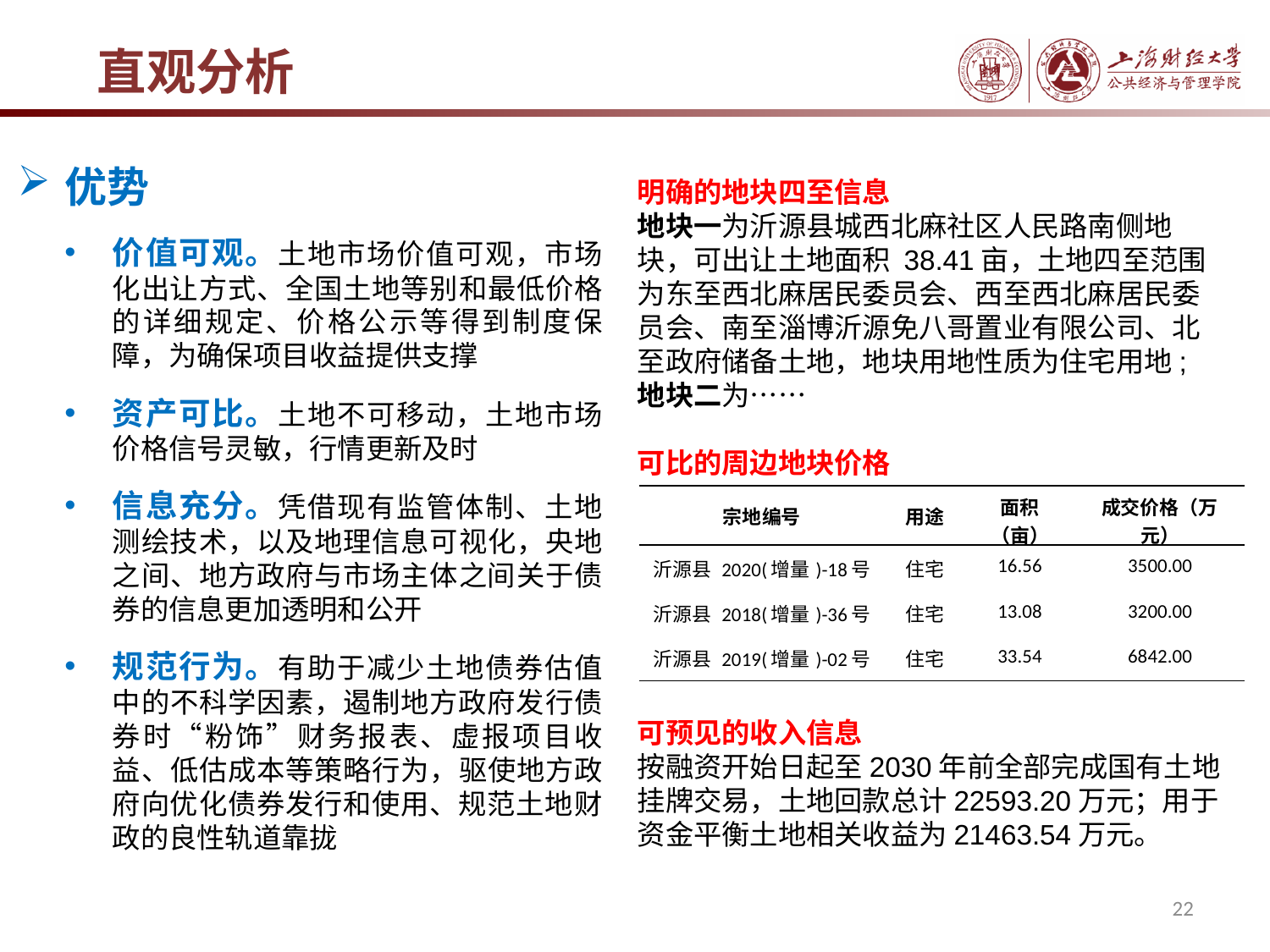

直观分析

明确的地块四至信息
地块一为沂源县城西北麻社区人民路南侧地块，可出让土地面积 38.41亩，土地四至范围为东至西北麻居民委员会、西至西北麻居民委员会、南至淄博沂源免八哥置业有限公司、北至政府储备土地，地块用地性质为住宅用地;
地块二为……

可比的周边地块价格

可预见的收入信息
按融资开始日起至2030年前全部完成国有土地挂牌交易，土地回款总计22593.20万元；用于资金平衡土地相关收益为21463.54万元。

优势
价值可观。土地市场价值可观，市场化出让方式、全国土地等别和最低价格的详细规定、价格公示等得到制度保障，为确保项目收益提供支撑
资产可比。土地不可移动，土地市场价格信号灵敏，行情更新及时
信息充分。凭借现有监管体制、土地测绘技术，以及地理信息可视化，央地之间、地方政府与市场主体之间关于债券的信息更加透明和公开
规范行为。有助于减少土地债券估值中的不科学因素，遏制地方政府发行债券时“粉饰”财务报表、虚报项目收益、低估成本等策略行为，驱使地方政府向优化债券发行和使用、规范土地财政的良性轨道靠拢
| 宗地编号 | 用途 | 面积（亩） | 成交价格（万元） |
| --- | --- | --- | --- |
| 沂源县 2020(增量)-18号 | 住宅 | 16.56 | 3500.00 |
| 沂源县 2018(增量)-36号 | 住宅 | 13.08 | 3200.00 |
| 沂源县 2019(增量)-02号 | 住宅 | 33.54 | 6842.00 |
22